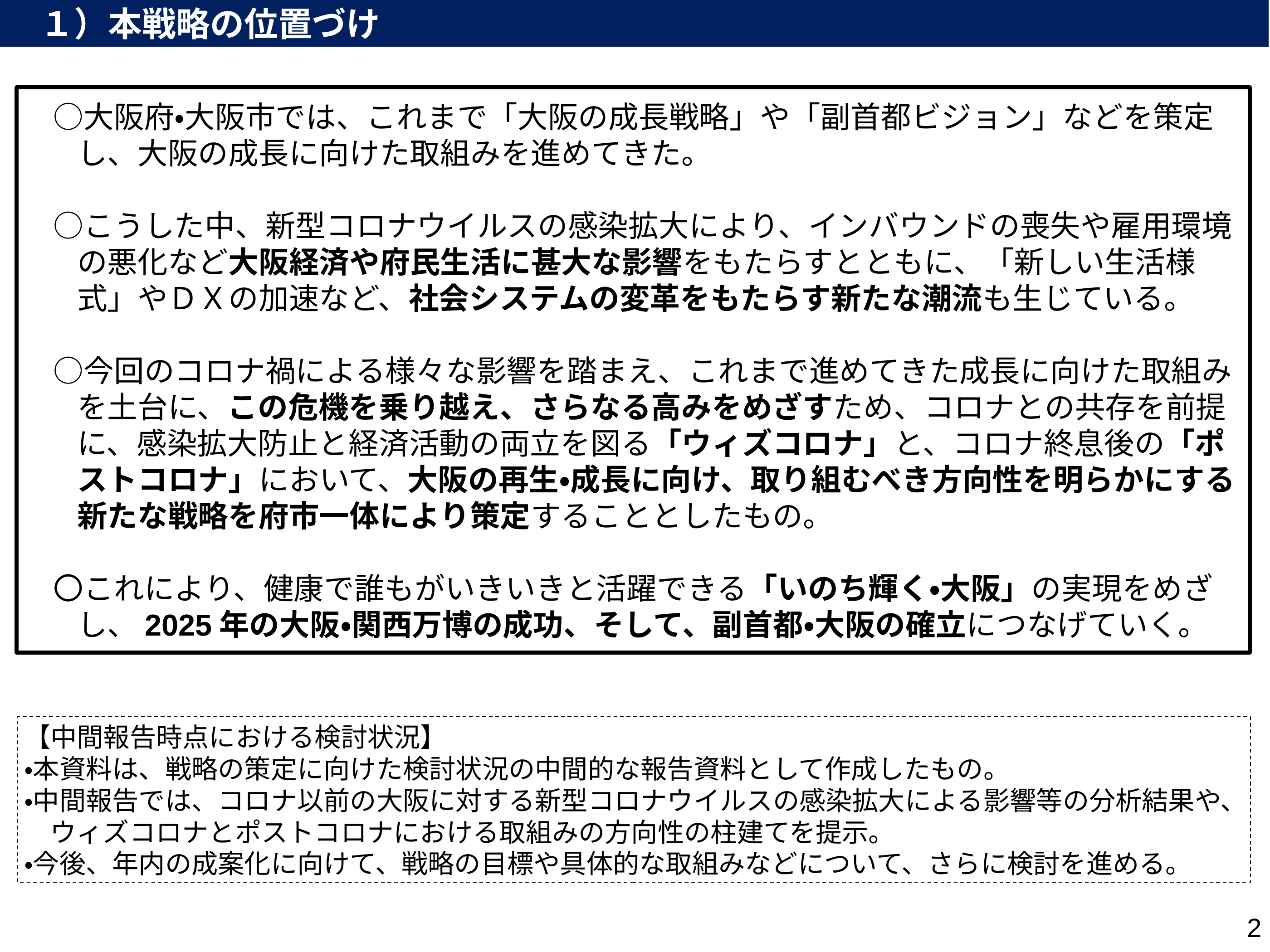

１）本戦略の位置づけ

　○大阪府・大阪市では、これまで「大阪の成長戦略」や「副首都ビジョン」などを策定し、大阪の成長に向けた取組みを進めてきた。

　○こうした中、新型コロナウイルスの感染拡大により、インバウンドの喪失や雇用環境の悪化など大阪経済や府民生活に甚大な影響をもたらすとともに、「新しい生活様式」やＤＸの加速など、社会システムの変革をもたらす新たな潮流も生じている。

　○今回のコロナ禍による様々な影響を踏まえ、これまで進めてきた成長に向けた取組みを土台に、この危機を乗り越え、さらなる高みをめざすため、コロナとの共存を前提に、感染拡大防止と経済活動の両立を図る「ウィズコロナ」と、コロナ終息後の「ポストコロナ」において、大阪の再生・成長に向け、取り組むべき方向性を明らかにする新たな戦略を府市一体により策定することとしたもの。

　〇これにより、健康で誰もがいきいきと活躍できる「いのち輝く・大阪」の実現をめざし、2025年の大阪・関西万博の成功、そして、副首都・大阪の確立につなげていく。

【中間報告時点における検討状況】
・本資料は、戦略の策定に向けた検討状況の中間的な報告資料として作成したもの。
・中間報告では、コロナ以前の大阪に対する新型コロナウイルスの感染拡大による影響等の分析結果や、ウィズコロナとポストコロナにおける取組みの方向性の柱建てを提示。
・今後、年内の成案化に向けて、戦略の目標や具体的な取組みなどについて、さらに検討を進める。
2